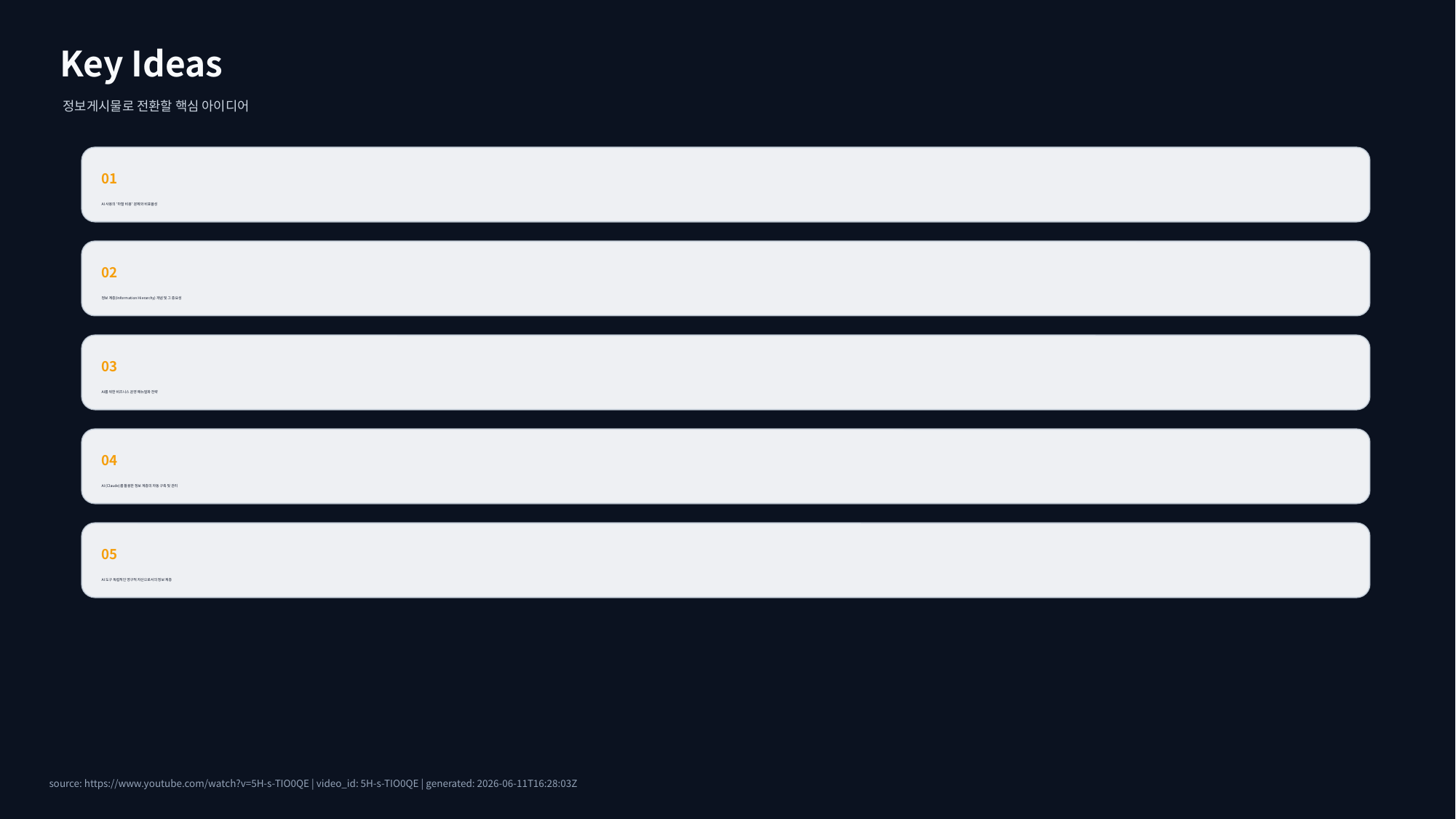

Key Ideas
정보게시물로 전환할 핵심 아이디어

01
AI 사용의 '마찰 비용' 문제와 비효율성

02
정보 계층(Information Hierarchy) 개념 및 그 중요성

03
AI를 위한 비즈니스 운영 매뉴얼화 전략

04
AI (Claude)를 활용한 정보 계층의 자동 구축 및 관리

05
AI 도구 독립적인 영구적 자산으로서의 정보 계층
source: https://www.youtube.com/watch?v=5H-s-TIO0QE | video_id: 5H-s-TIO0QE | generated: 2026-06-11T16:28:03Z